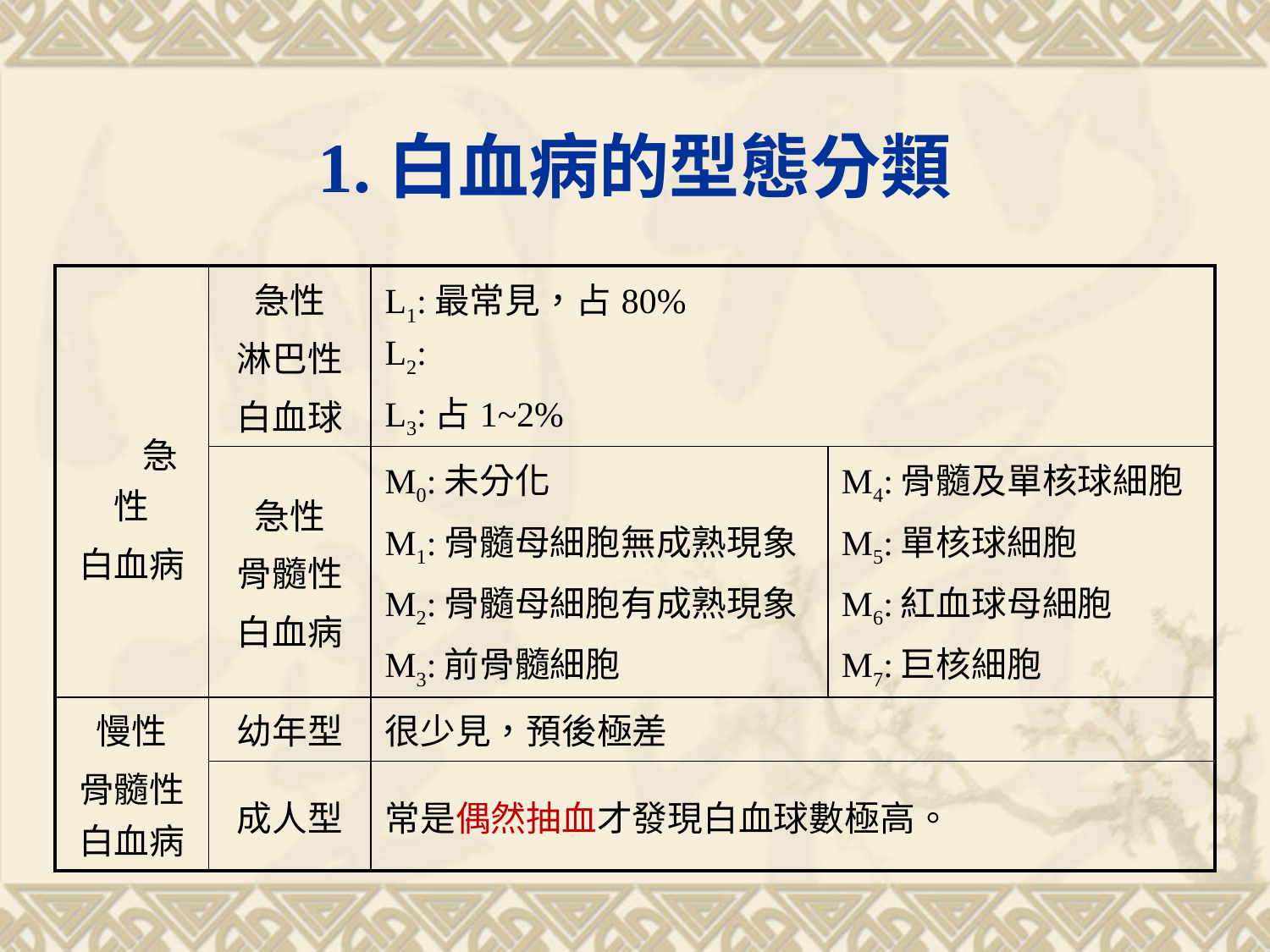

# 1.白血病的型態分類
| 急性 白血病 | 急性 淋巴性 白血球 | L1:最常見，占80% L2: L3:占1~2% |  |
| --- | --- | --- | --- |
|  | 急性 骨髓性 白血病 | M0:未分化 M1:骨髓母細胞無成熟現象 M2:骨髓母細胞有成熟現象 M3:前骨髓細胞 | M4:骨髓及單核球細胞 M5:單核球細胞 M6:紅血球母細胞 M7:巨核細胞 |
| 慢性 骨髓性白血病 | 幼年型 | 很少見，預後極差 |  |
|  | 成人型 | 常是偶然抽血才發現白血球數極高。 |  |